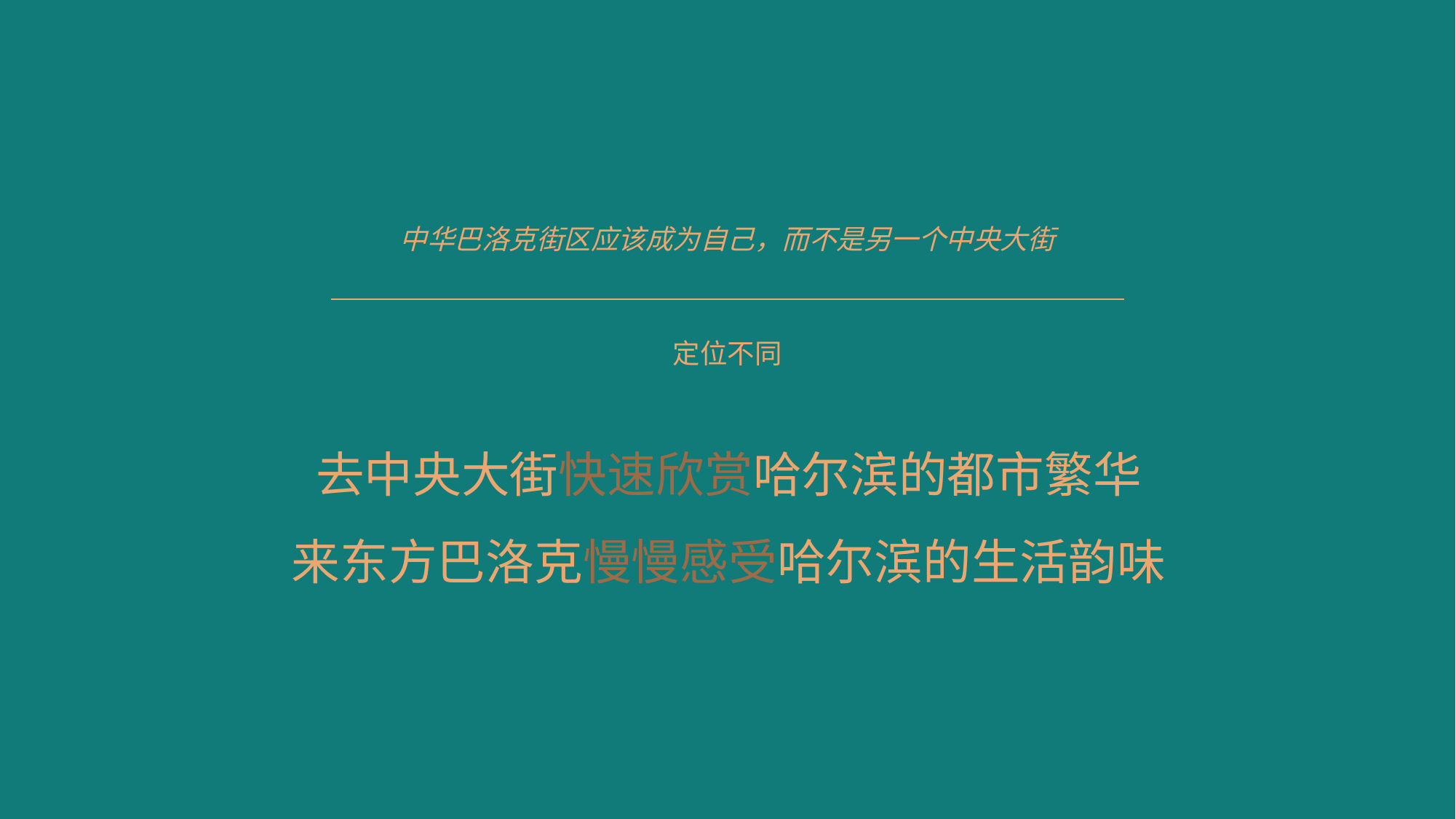

中华巴洛克街区应该成为自己，而不是另一个中央大街
定位不同
去中央大街快速欣赏哈尔滨的都市繁华
来东方巴洛克慢慢感受哈尔滨的生活韵味